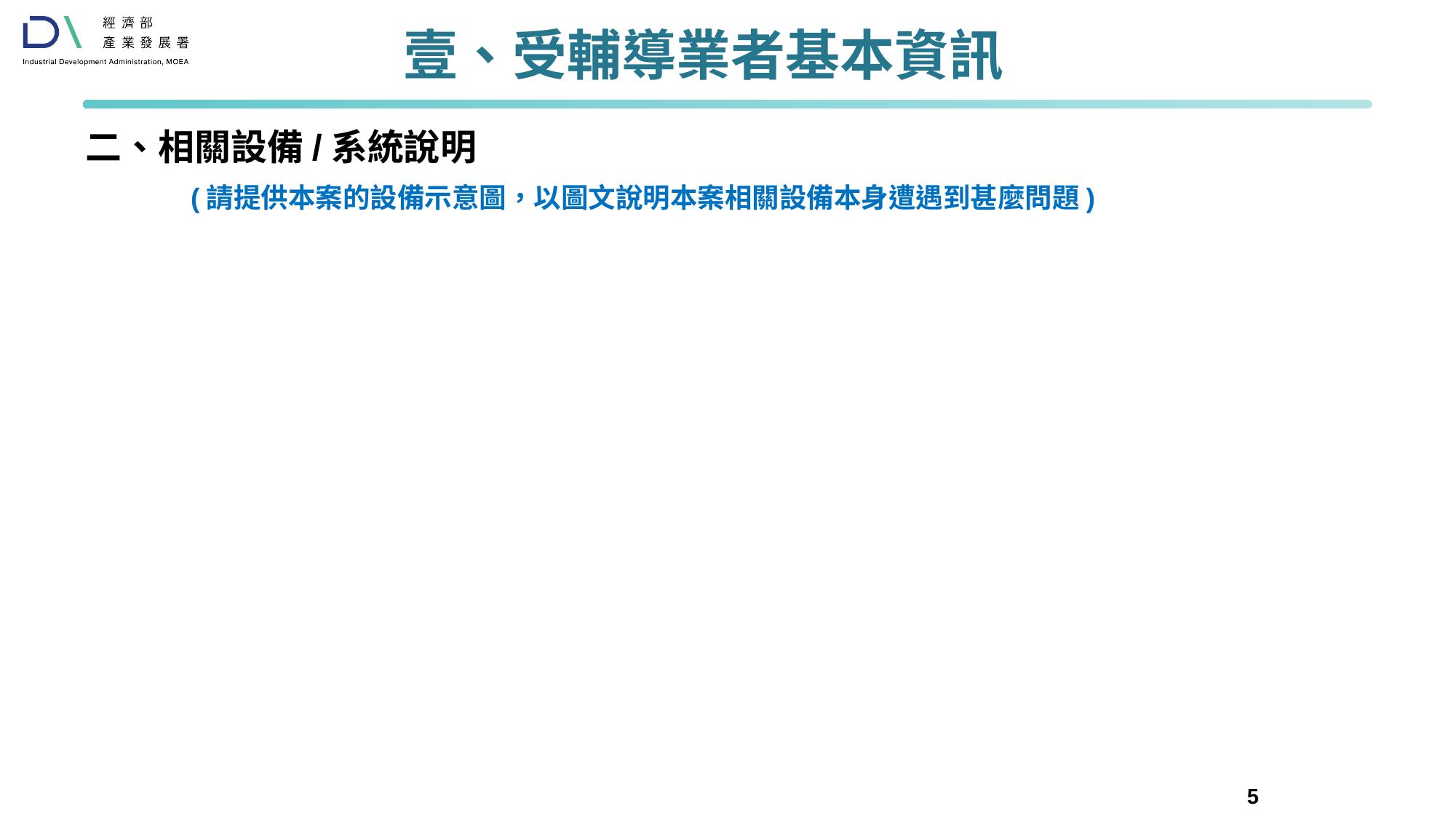

# 壹、受輔導業者基本資訊
二、相關設備/系統說明
(請提供本案的設備示意圖，以圖文說明本案相關設備本身遭遇到甚麼問題)
5